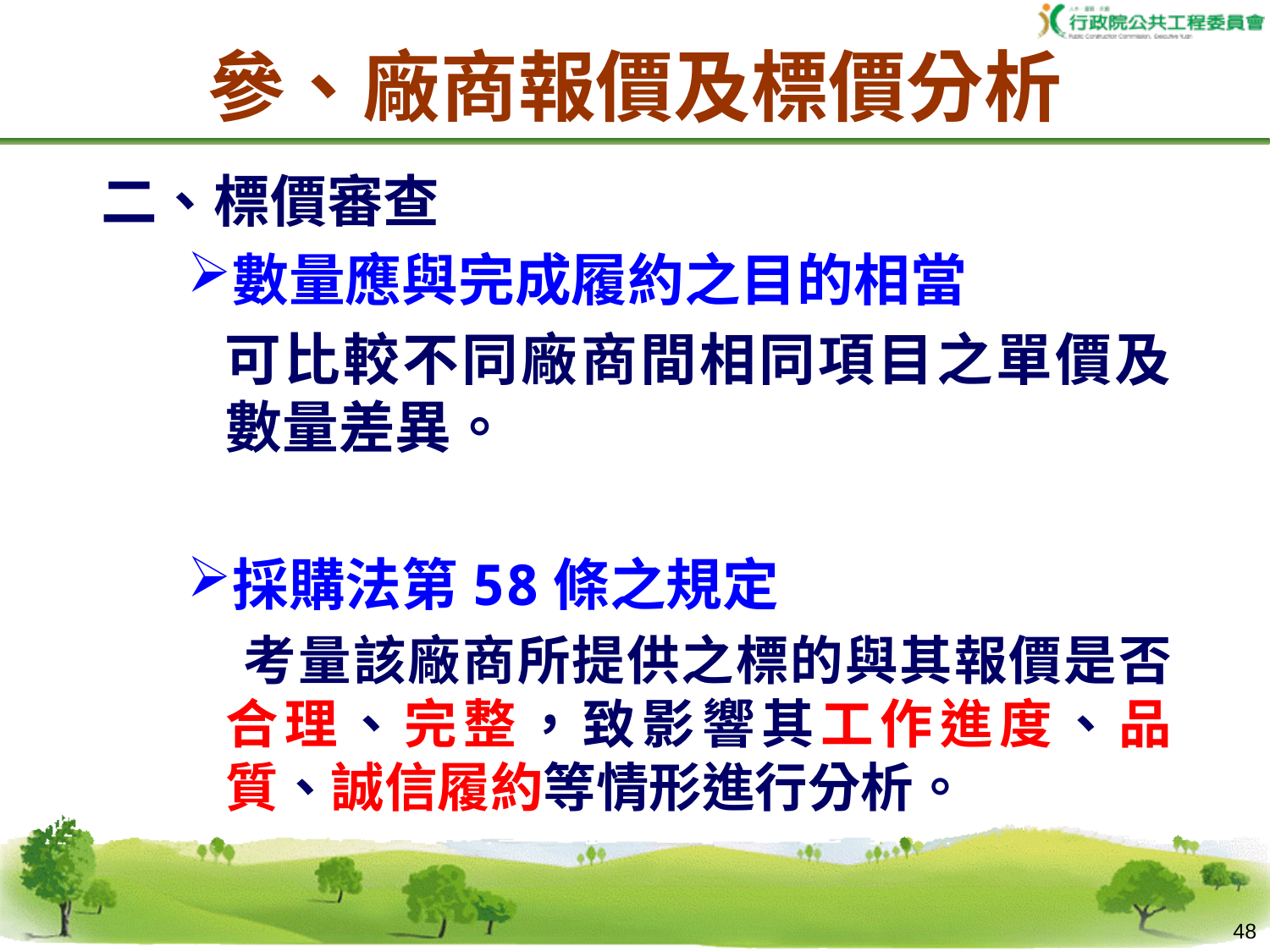

參、廠商報價及標價分析
二、標價審查
數量應與完成履約之目的相當
可比較不同廠商間相同項目之單價及數量差異。

採購法第58條之規定
         考量該廠商所提供之標的與其報價是否合理、完整，致影響其工作進度、品質、誠信履約等情形進行分析。

48